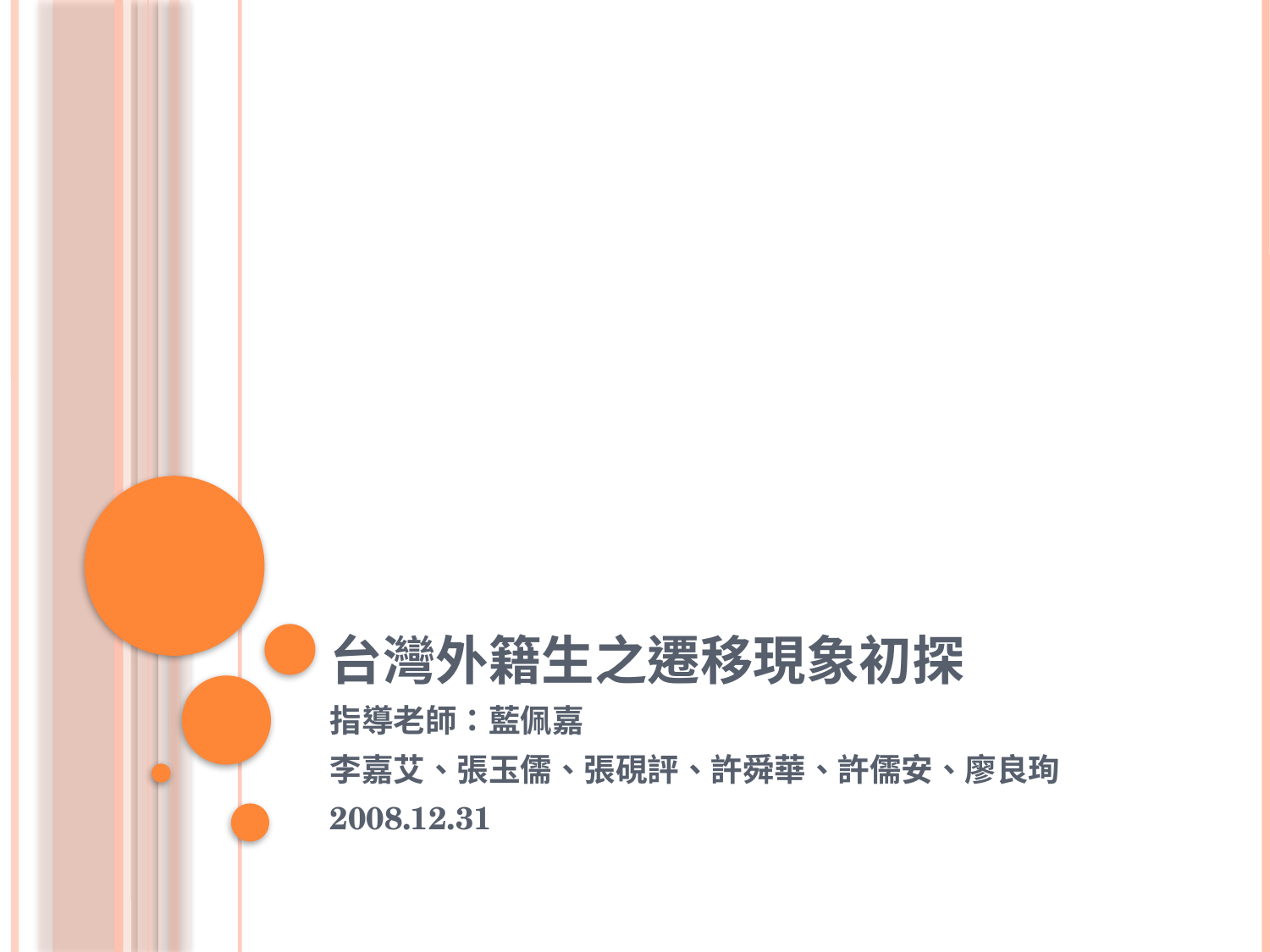

# 台灣外籍生之遷移現象初探
指導老師：藍佩嘉
李嘉艾、張玉儒、張硯評、許舜華、許儒安、廖良珣
2008.12.31